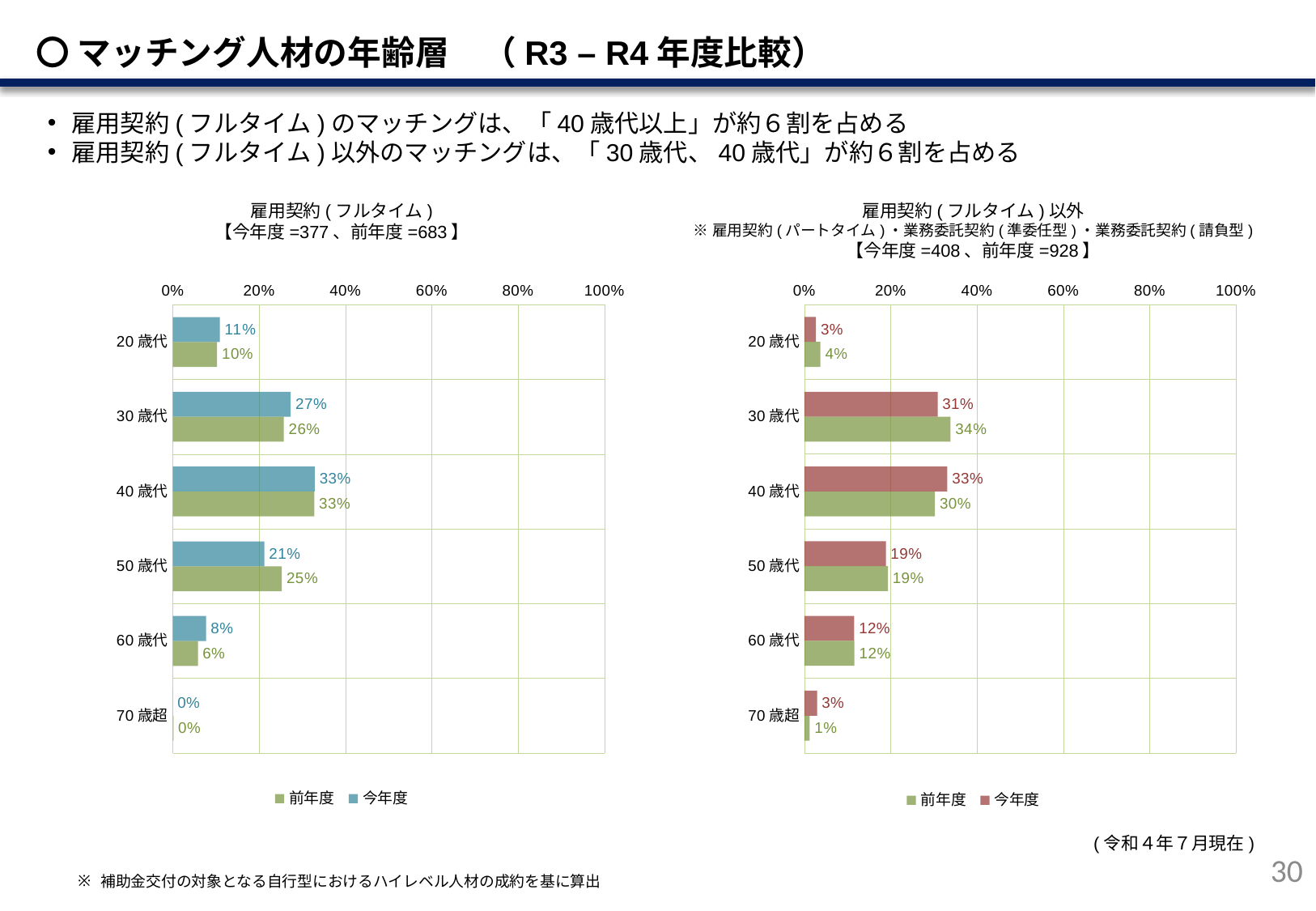

# 〇 マッチング人材の年齢層　（R3 – R4年度比較）
雇用契約(フルタイム)のマッチングは、「40歳代以上」が約６割を占める
雇用契約(フルタイム)以外のマッチングは、「30歳代、40歳代」が約６割を占める
雇用契約(フルタイム)
【今年度=377、前年度=683】
雇用契約(フルタイム)以外
※雇用契約(パートタイム)・業務委託契約(準委任型)・業務委託契約(請負型)
【今年度=408、前年度=928】

### Chart

| Category | 今年度 | 前年度 |
|---|---|---|
| 20歳代 | 0.02696078431372549 | 0.03712035995500562 |
| 30歳代 | 0.3088235294117647 | 0.33858267716535434 |
| 40歳代 | 0.33088235294117646 | 0.3025871766029246 |
| 50歳代 | 0.18872549019607843 | 0.19347581552305962 |
| 60歳代 | 0.11519607843137254 | 0.11586051743532058 |
| 70歳超 | 0.029411764705882353 | 0.012373453318335208 |

### Chart

| Category | 今年度 | 前年度 |
|---|---|---|
| 20歳代 | 0.10875331564986737 | 0.10260336906584992 |
| 30歳代 | 0.27320954907161804 | 0.2572741194486983 |
| 40歳代 | 0.32891246684350134 | 0.327718223583461 |
| 50歳代 | 0.21220159151193635 | 0.25267993874425726 |
| 60歳代 | 0.07692307692307693 | 0.05819295558958652 |
| 70歳超 | 0.0 | 0.0015313935681470138 |
(令和４年７月現在)
30
補助金交付の対象となる自行型におけるハイレベル人材の成約を基に算出